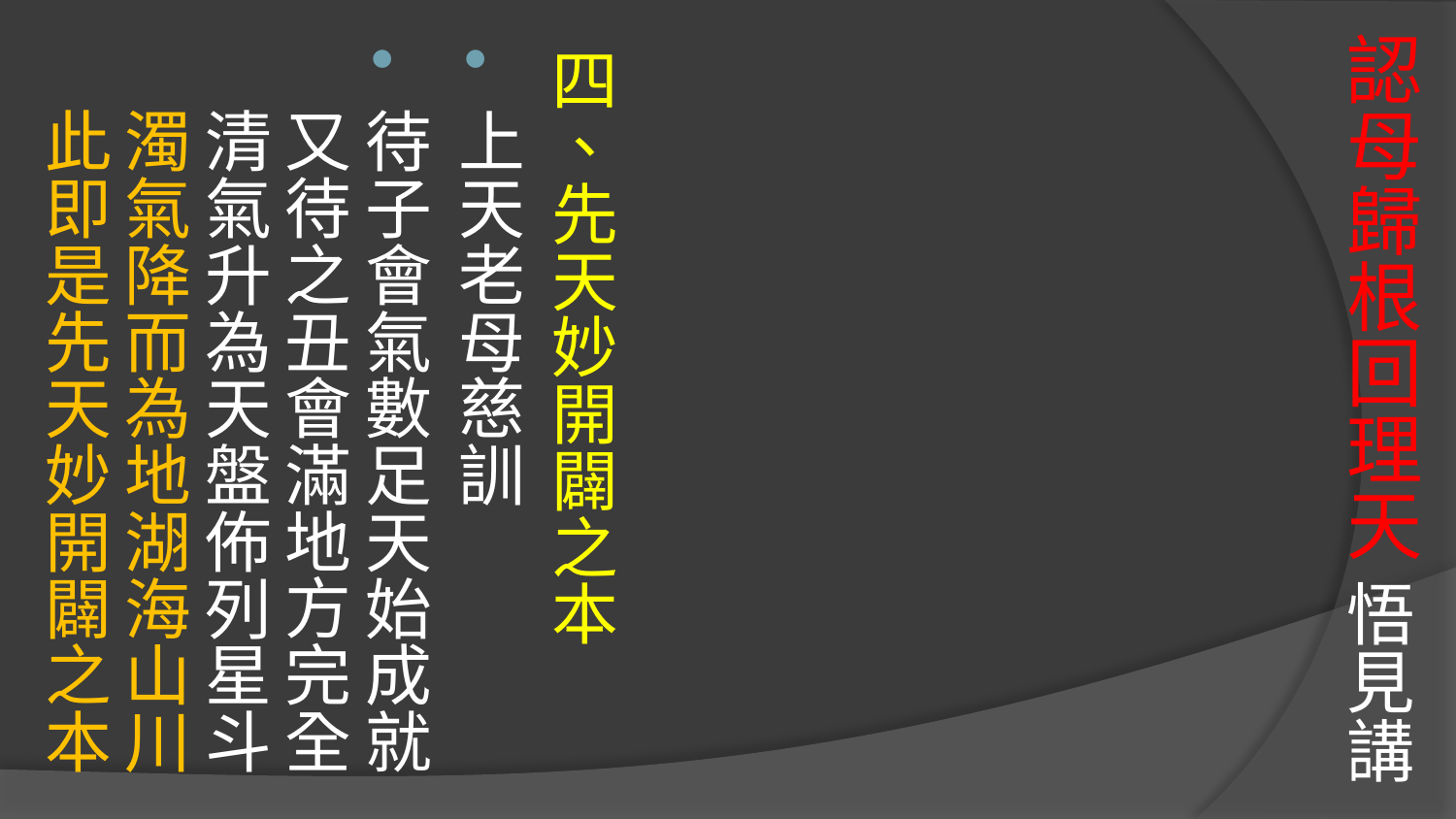

# 認母歸根回理天 悟見講
四、先天妙開闢之本
上天老母慈訓
待子會氣數足天始成就
又待之丑會滿地方完全
清氣升為天盤佈列星斗
濁氣降而為地湖海山川
此即是先天妙開闢之本